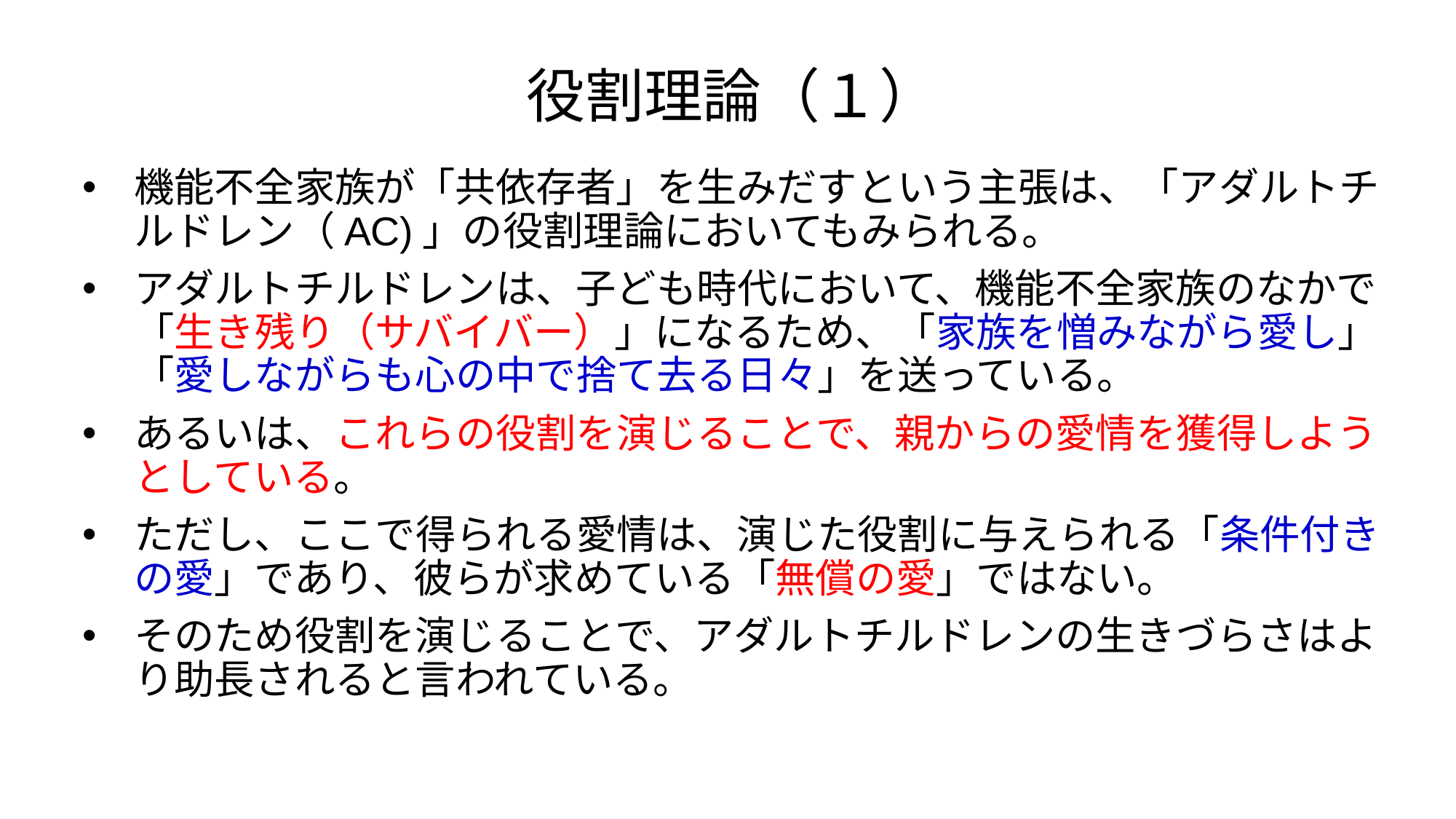

# 役割理論（１）
機能不全家族が「共依存者」を生みだすという主張は、「アダルトチルドレン（AC)」の役割理論においてもみられる。
アダルトチルドレンは、子ども時代において、機能不全家族のなかで「生き残り（サバイバー）」になるため、「家族を憎みながら愛し」「愛しながらも心の中で捨て去る日々」を送っている。
あるいは、これらの役割を演じることで、親からの愛情を獲得しようとしている。
ただし、ここで得られる愛情は、演じた役割に与えられる「条件付きの愛」であり、彼らが求めている「無償の愛」ではない。
そのため役割を演じることで、アダルトチルドレンの生きづらさはより助長されると言われている。